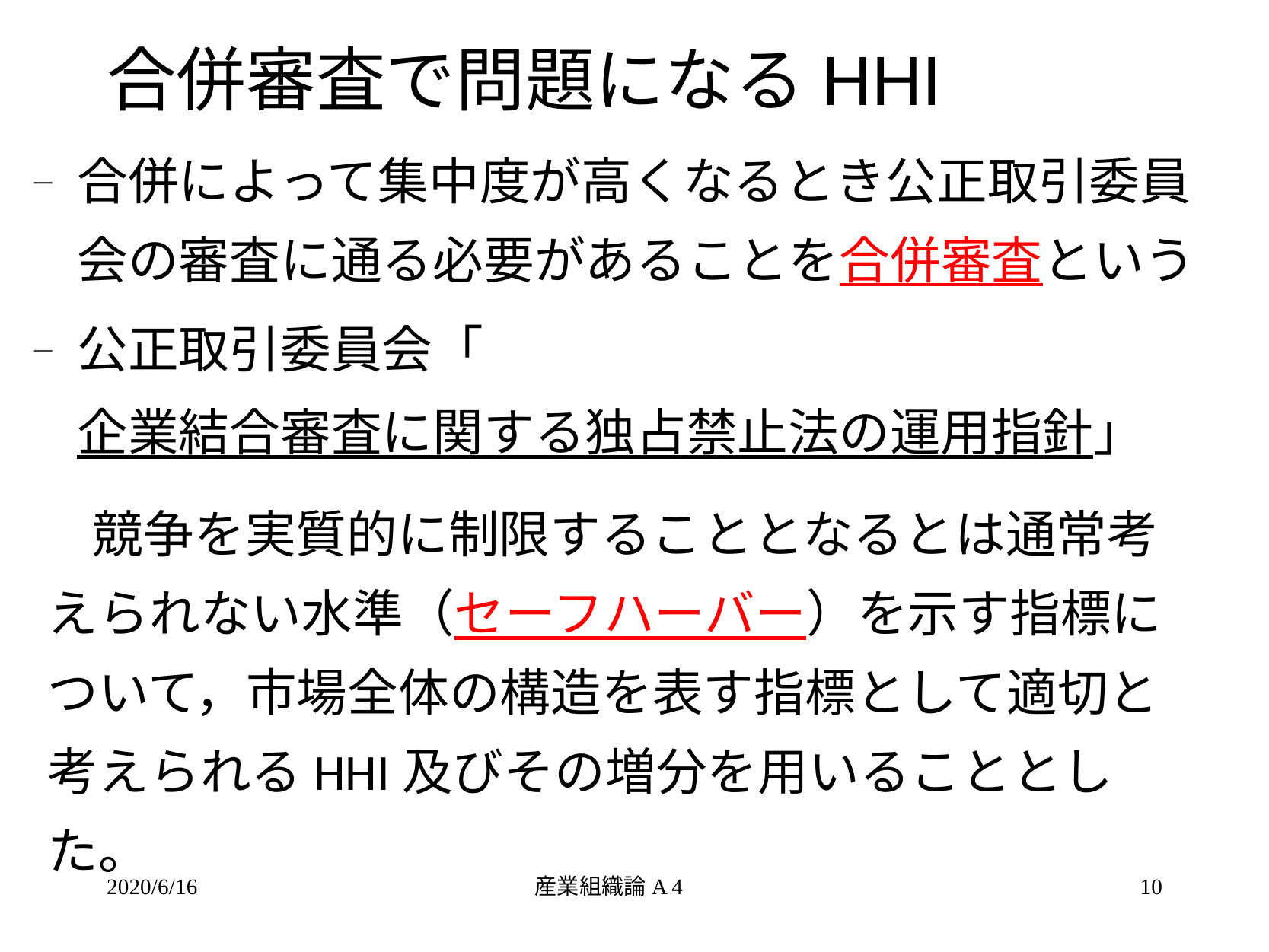

# 合併審査で問題になるHHI
合併によって集中度が高くなるとき公正取引委員会の審査に通る必要があることを合併審査という
公正取引委員会「企業結合審査に関する独占禁止法の運用指針」
競争を実質的に制限することとなるとは通常考えられない水準（セーフハーバー）を示す指標について，市場全体の構造を表す指標として適切と考えられるHHI及びその増分を用いることとした。

2020/6/16
産業組織論A 4
10